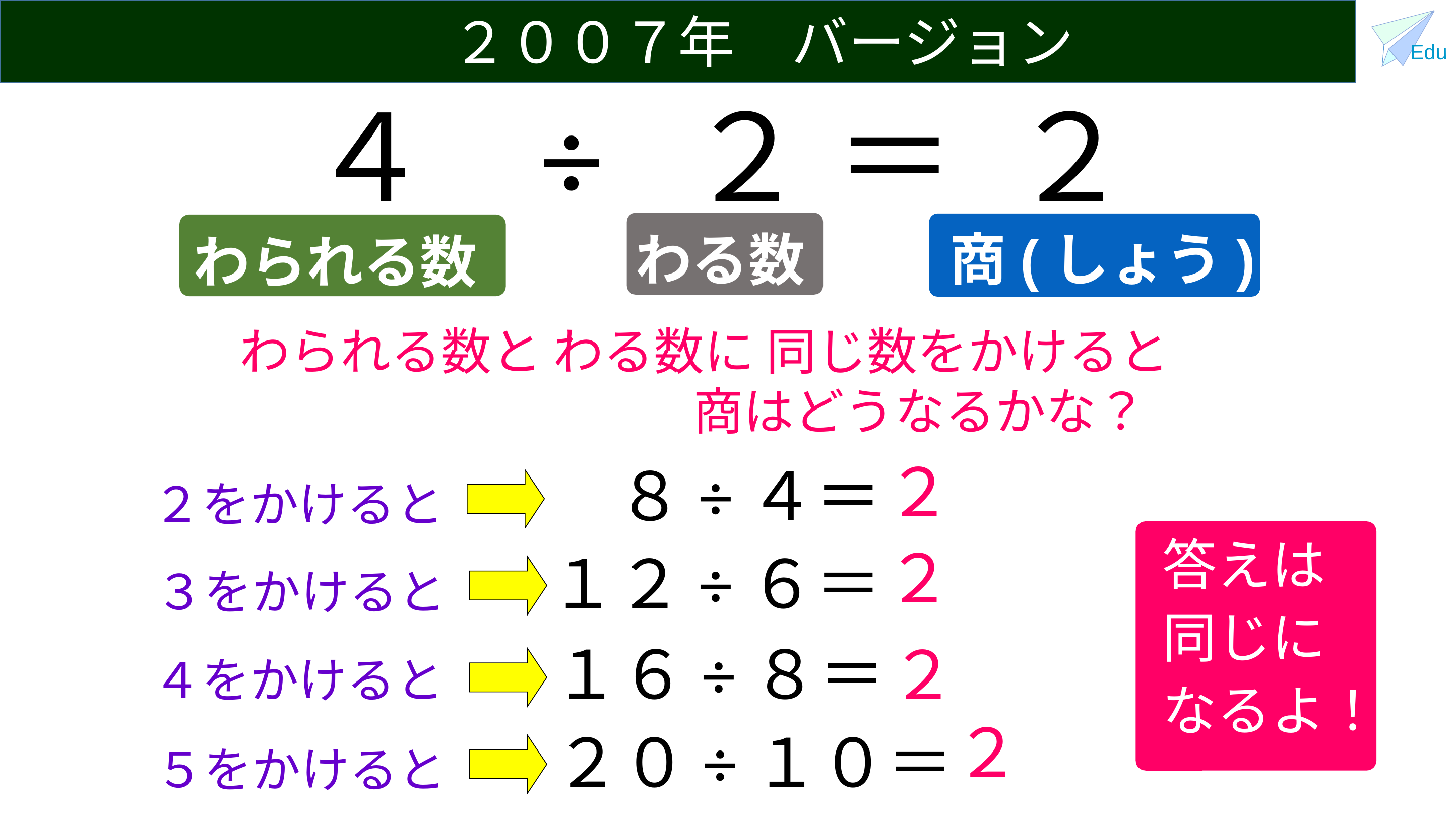

２００７年　バージョン
 ４   ÷  ２ ＝  ２

商(しょう)
わる数
わられる数
わられる数と わる数に 同じ数をかけると
　　　　　　　　　商はどうなるかな？
２
８÷４＝
２をかけると

２
１２÷６＝
答えは
同じに
なるよ！

３をかけると
１６÷８＝
２
４をかけると

２
２０÷１０＝

５をかけると